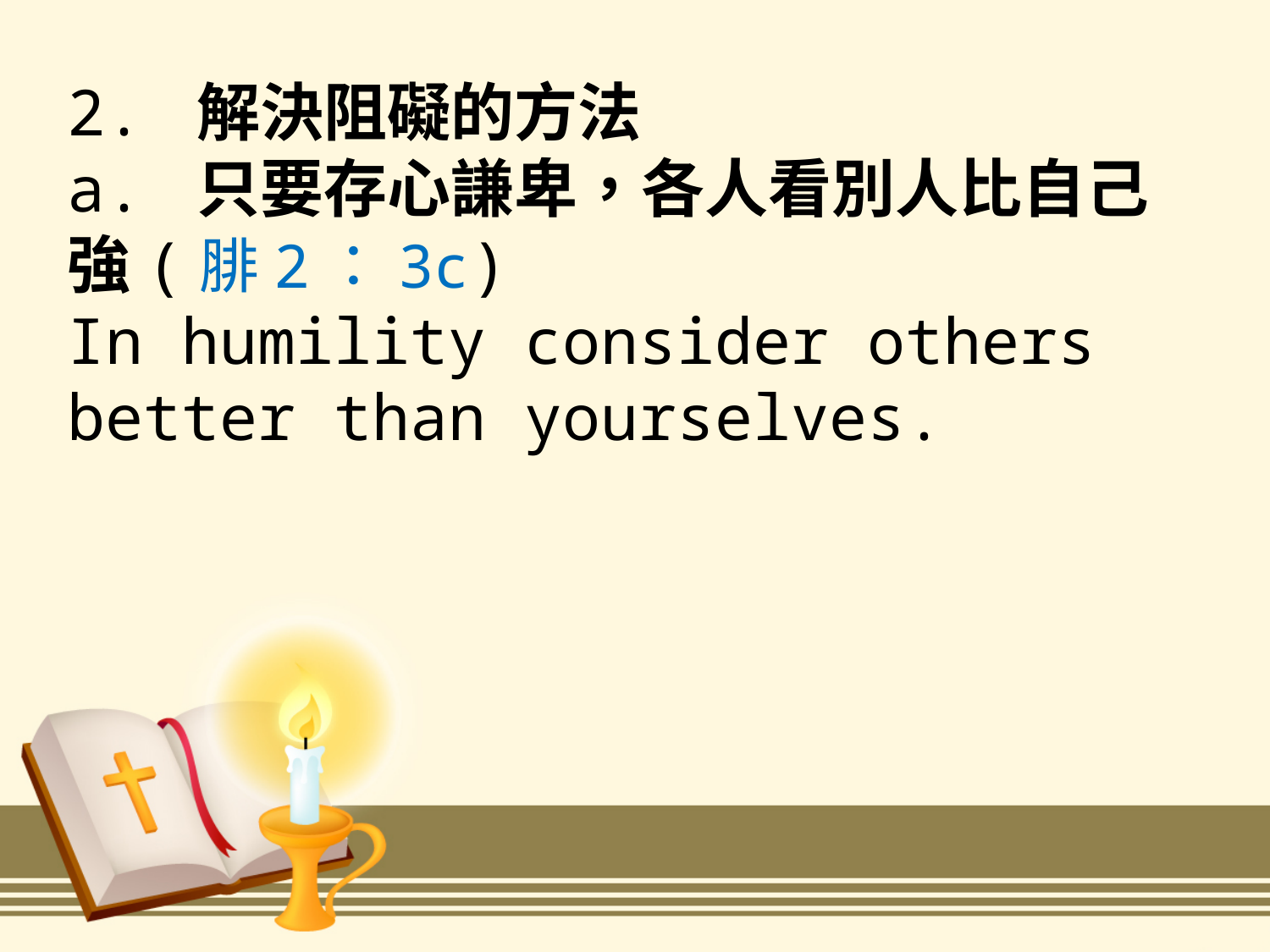

2. 解決阻礙的方法
a. 只要存心謙卑，各人看別人比自己強(腓2：3c)
In humility consider others better than yourselves.